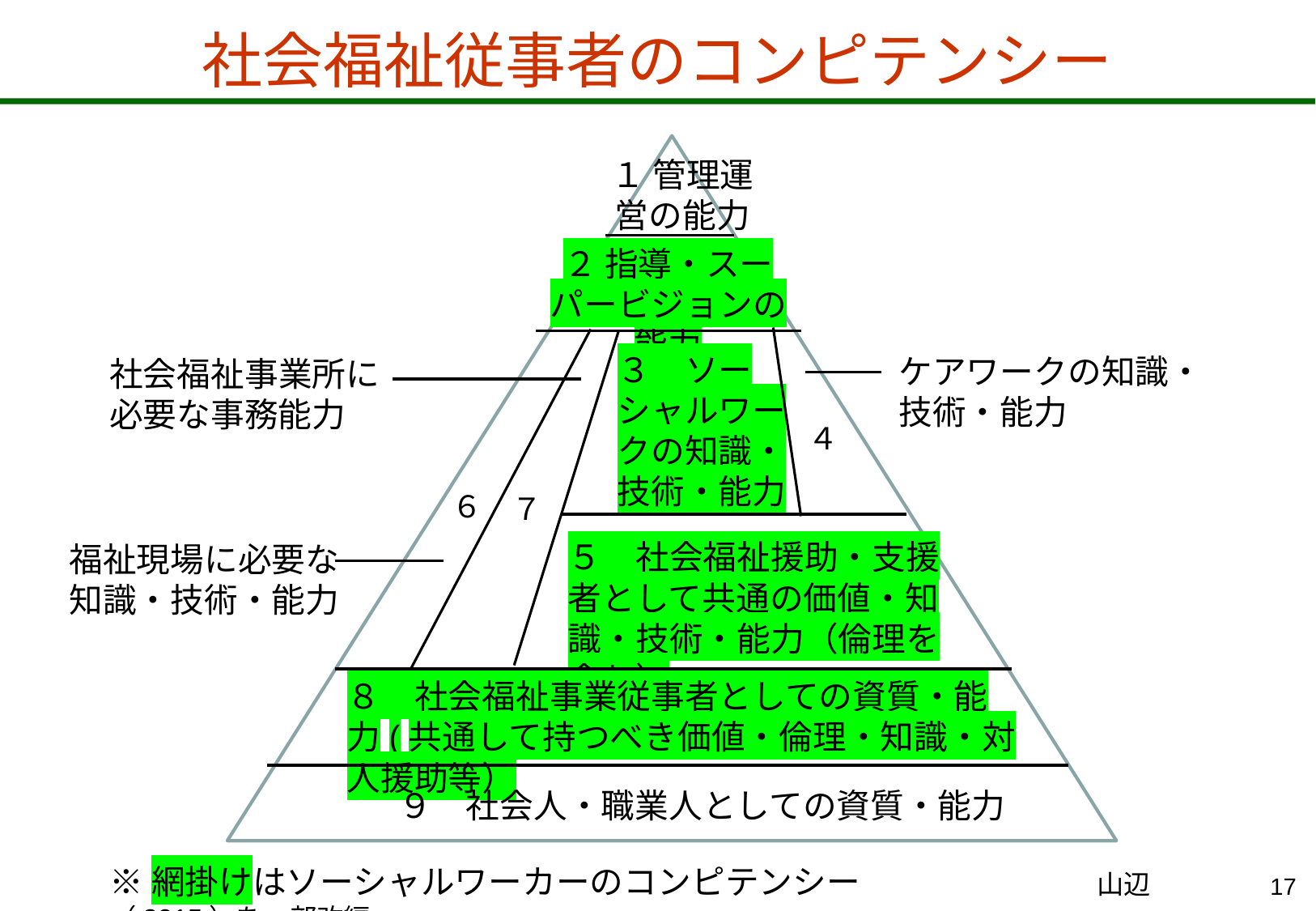

社会福祉従事者のコンピテンシー

１ 管理運営の能力
２ 指導・スーパービジョンの能力
３　ソーシャルワークの知識・技術・能力
ケアワークの知識・技術・能力
社会福祉事業所に必要な事務能力
４
６
７
５　社会福祉援助・支援者として共通の価値・知識・技術・能力（倫理を含む）
福祉現場に必要な知識・技術・能力
８　社会福祉事業従事者としての資質・能力(共通して持つべき価値・倫理・知識・対人援助等）
９　社会人・職業人としての資質・能力
※網掛けはソーシャルワーカーのコンピテンシー　　　　　　　山辺（2015）を一部改編
17